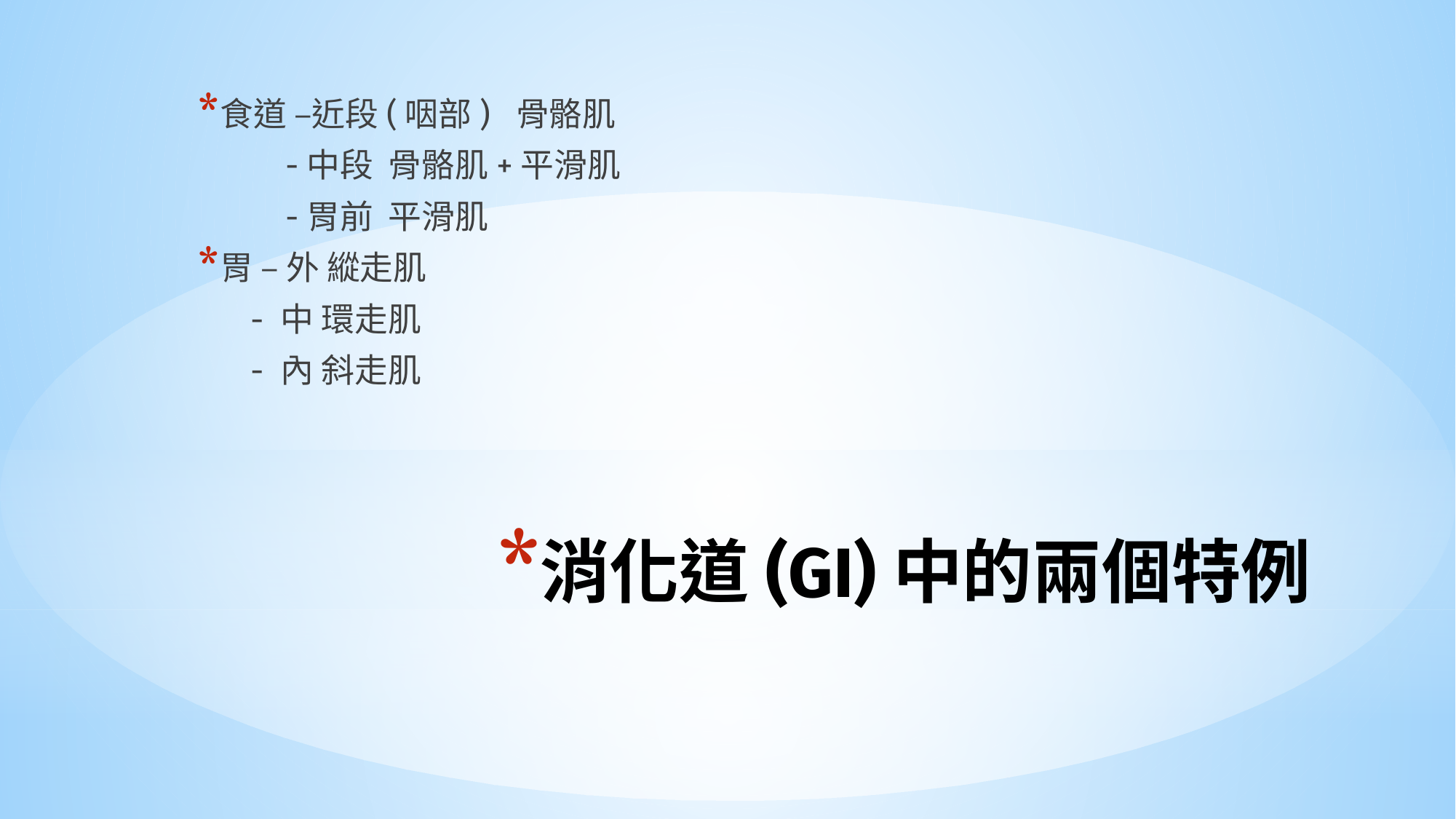

食道 –近段(咽部)  骨骼肌
          -中段  骨骼肌+平滑肌
          -胃前  平滑肌
胃 – 外 縱走肌
      - 中 環走肌
      - 內 斜走肌
# 消化道(GI)中的兩個特例